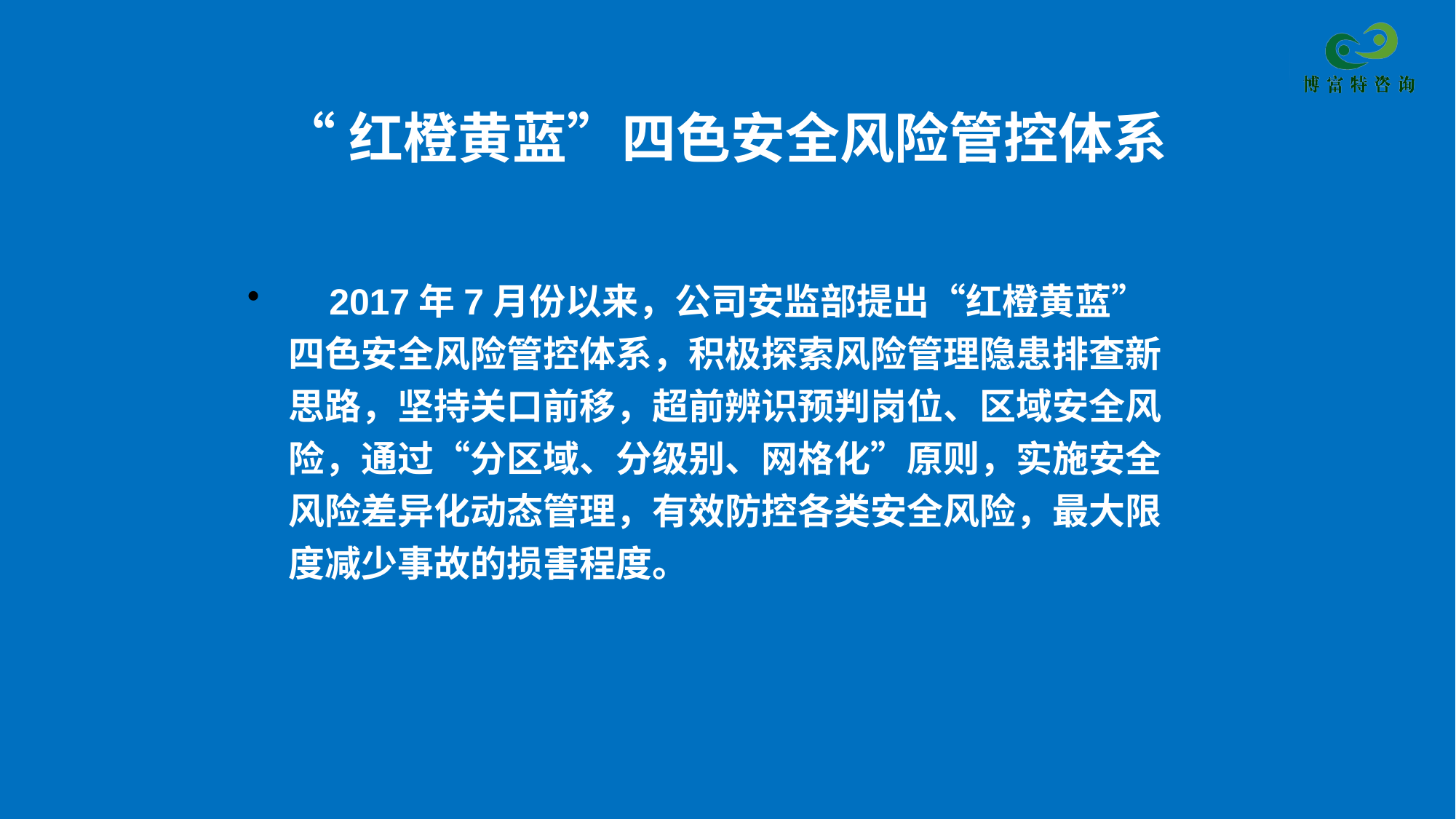

# “红橙黄蓝”四色安全风险管控体系
    2017年7月份以来，公司安监部提出“红橙黄蓝”四色安全风险管控体系，积极探索风险管理隐患排查新思路，坚持关口前移，超前辨识预判岗位、区域安全风险，通过“分区域、分级别、网格化”原则，实施安全风险差异化动态管理，有效防控各类安全风险，最大限度减少事故的损害程度。
4